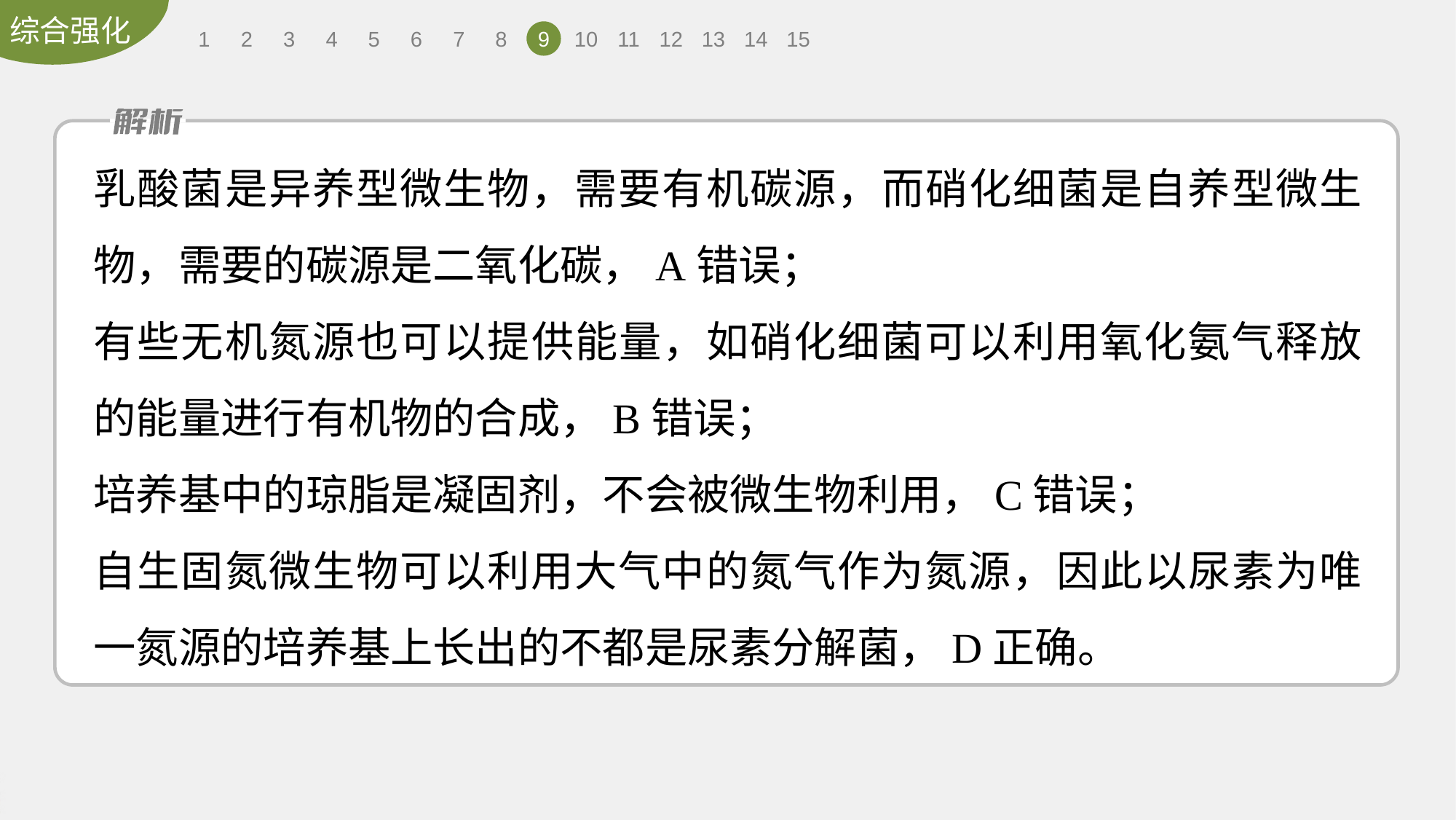

1
2
3
4
5
6
7
8
9
10
11
12
13
14
15

乳酸菌是异养型微生物，需要有机碳源，而硝化细菌是自养型微生物，需要的碳源是二氧化碳，A错误；
有些无机氮源也可以提供能量，如硝化细菌可以利用氧化氨气释放的能量进行有机物的合成，B错误；
培养基中的琼脂是凝固剂，不会被微生物利用，C错误；
自生固氮微生物可以利用大气中的氮气作为氮源，因此以尿素为唯一氮源的培养基上长出的不都是尿素分解菌，D正确。